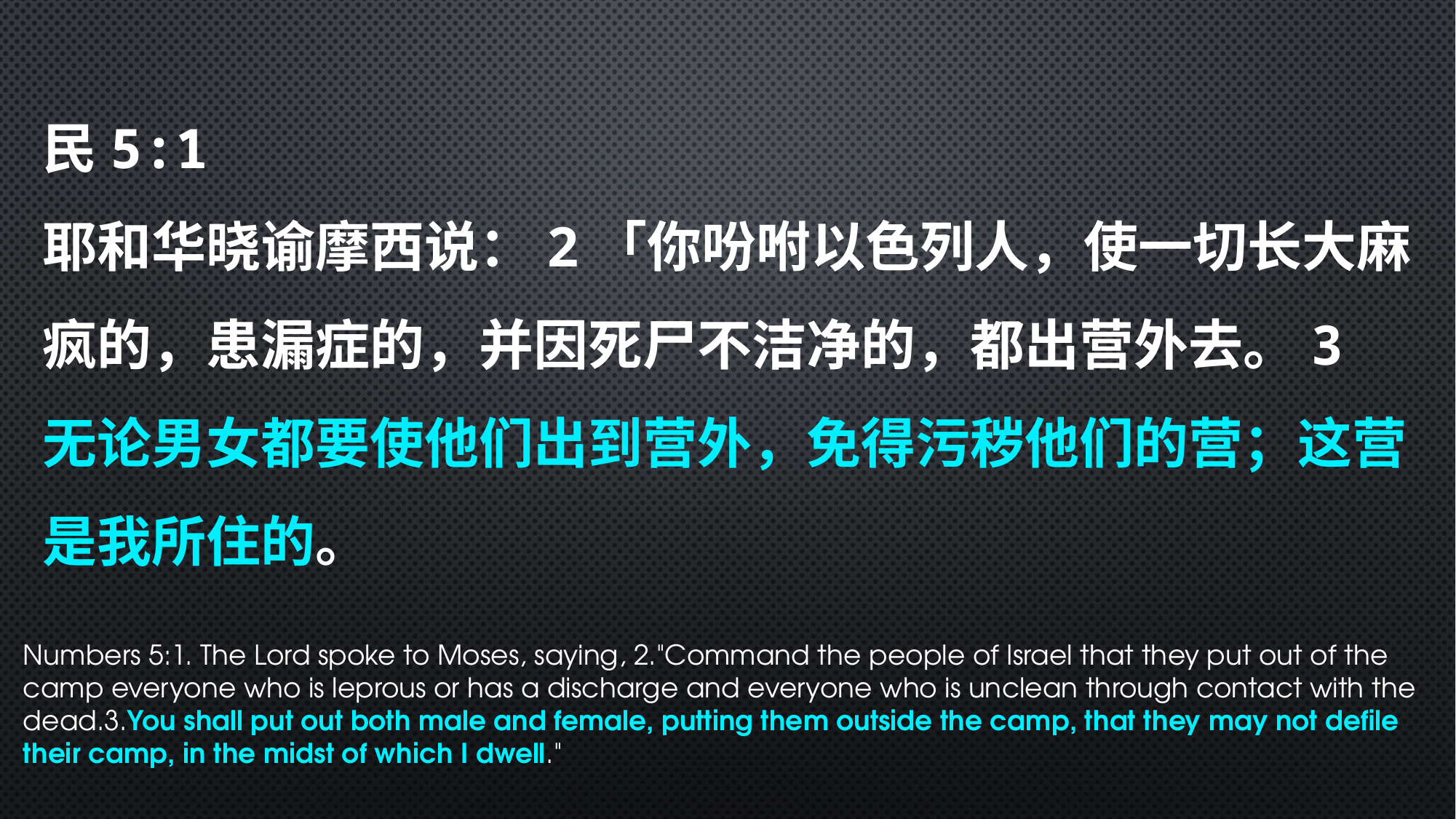

民5:1
耶和华晓谕摩西说：2「你吩咐以色列人，使一切长大麻疯的，患漏症的，并因死尸不洁净的，都出营外去。3 无论男女都要使他们出到营外，免得污秽他们的营；这营是我所住的。
Numbers 5:1. The Lord spoke to Moses, saying, 2."Command the people of Israel that they put out of the camp everyone who is leprous or has a discharge and everyone who is unclean through contact with the dead.3.You shall put out both male and female, putting them outside the camp, that they may not defile their camp, in the midst of which I dwell."